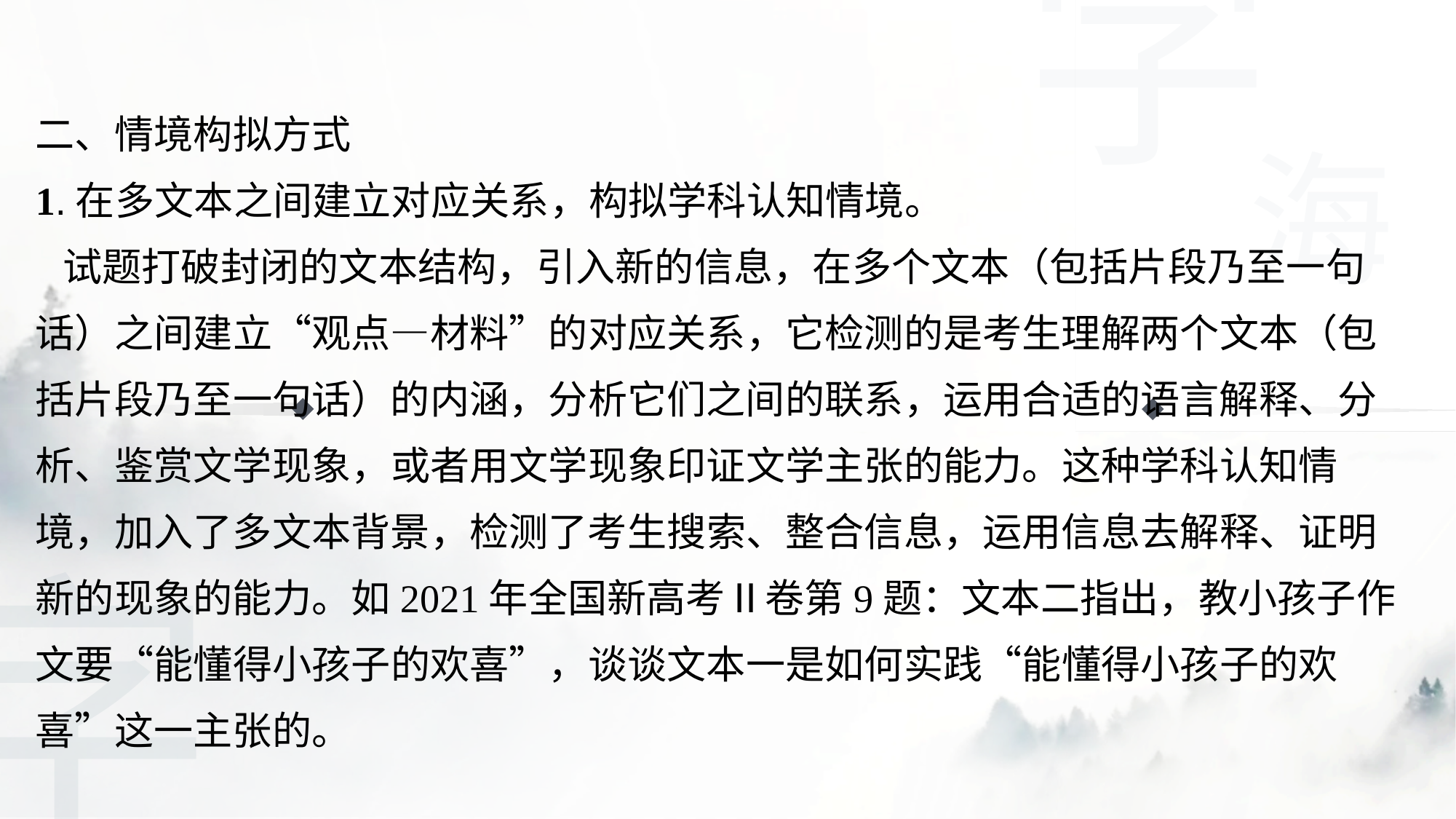

二、情境构拟方式
1.在多文本之间建立对应关系，构拟学科认知情境。
  试题打破封闭的文本结构，引入新的信息，在多个文本（包括片段乃至一句话）之间建立“观点—材料”的对应关系，它检测的是考生理解两个文本（包括片段乃至一句话）的内涵，分析它们之间的联系，运用合适的语言解释、分析、鉴赏文学现象，或者用文学现象印证文学主张的能力。这种学科认知情境，加入了多文本背景，检测了考生搜索、整合信息，运用信息去解释、证明新的现象的能力。如2021年全国新高考Ⅱ卷第9题：文本二指出，教小孩子作文要“能懂得小孩子的欢喜”，谈谈文本一是如何实践“能懂得小孩子的欢喜”这一主张的。